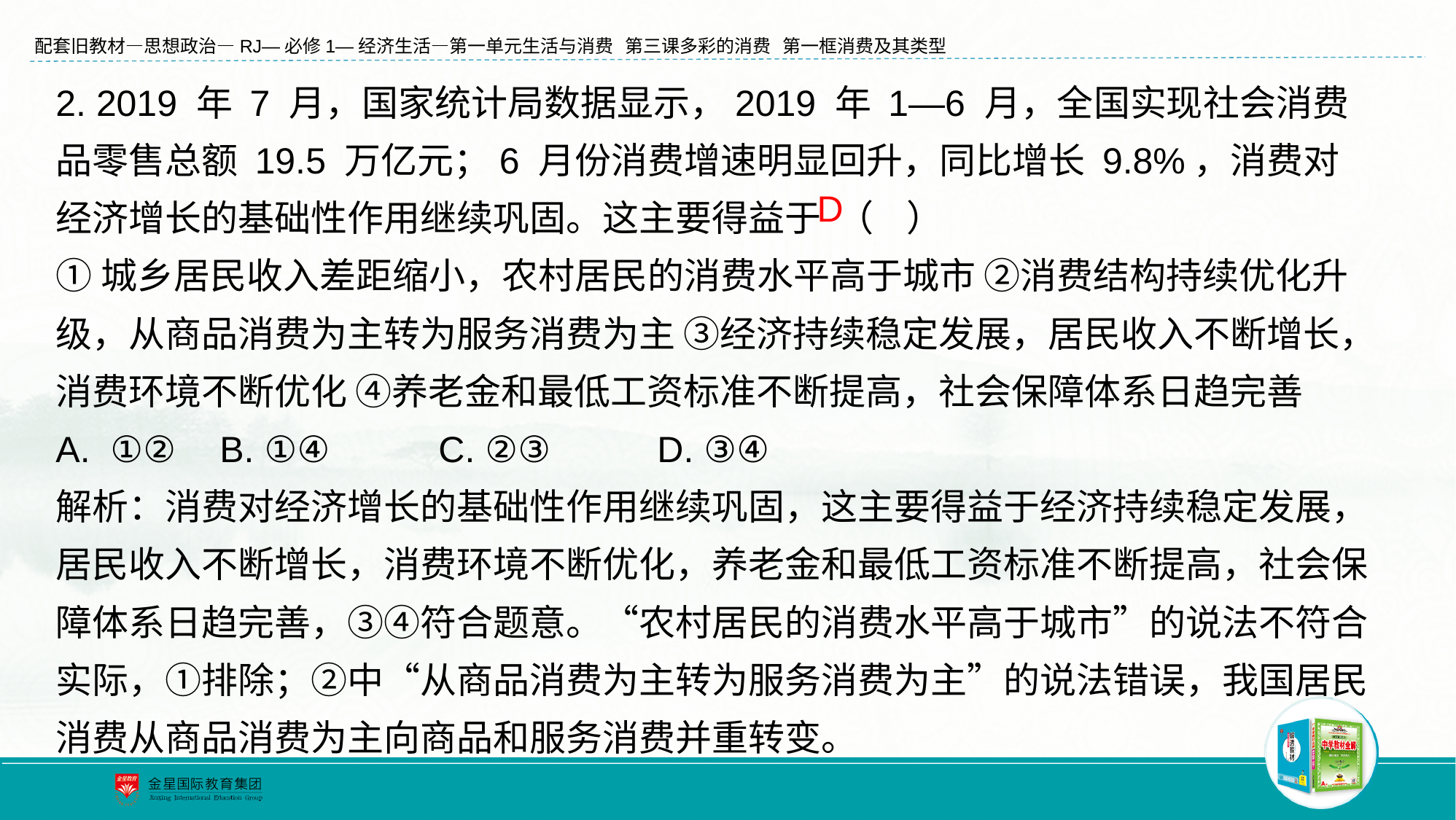

2. 2019 年 7 月，国家统计局数据显示，2019 年 1—6 月，全国实现社会消费品零售总额 19.5 万亿元；6 月份消费增速明显回升，同比增长 9.8%，消费对经济增长的基础性作用继续巩固。这主要得益于  （    ）
①城乡居民收入差距缩小，农村居民的消费水平高于城市 ②消费结构持续优化升级，从商品消费为主转为服务消费为主 ③经济持续稳定发展，居民收入不断增长，消费环境不断优化 ④养老金和最低工资标准不断提高，社会保障体系日趋完善
①②  	B. ①④  	C. ②③  	D. ③④
解析：消费对经济增长的基础性作用继续巩固，这主要得益于经济持续稳定发展，居民收入不断增长，消费环境不断优化，养老金和最低工资标准不断提高，社会保障体系日趋完善，③④符合题意。“农村居民的消费水平高于城市”的说法不符合实际，①排除；②中“从商品消费为主转为服务消费为主”的说法错误，我国居民消费从商品消费为主向商品和服务消费并重转变。
D